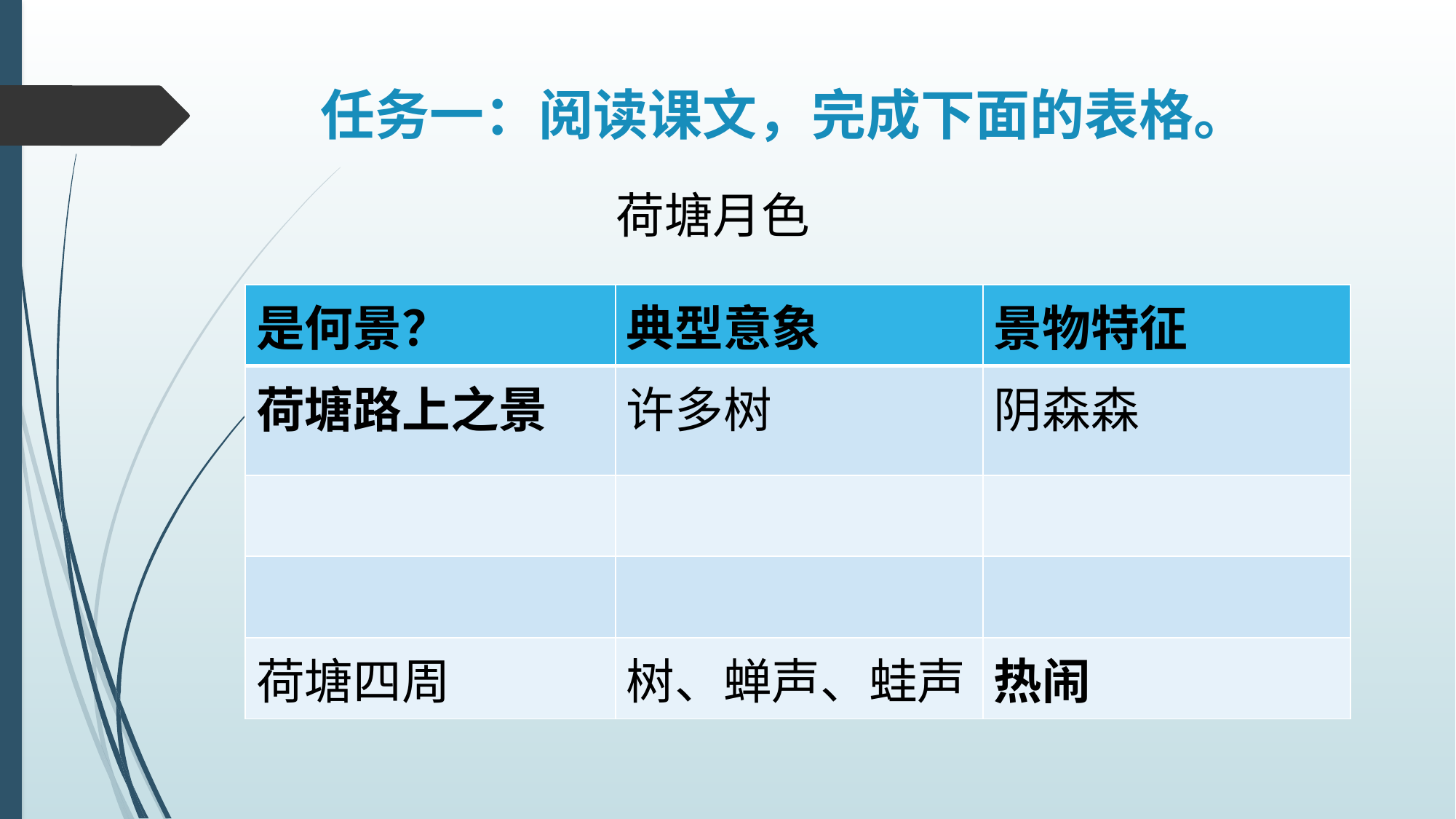

# 任务一：阅读课文，完成下面的表格。
荷塘月色
| 是何景？ | 典型意象 | 景物特征 |
| --- | --- | --- |
| 荷塘路上之景 | 许多树 | 阴森森 |
|  |  |  |
|  |  |  |
| 荷塘四周 | 树、蝉声、蛙声 | 热闹 |